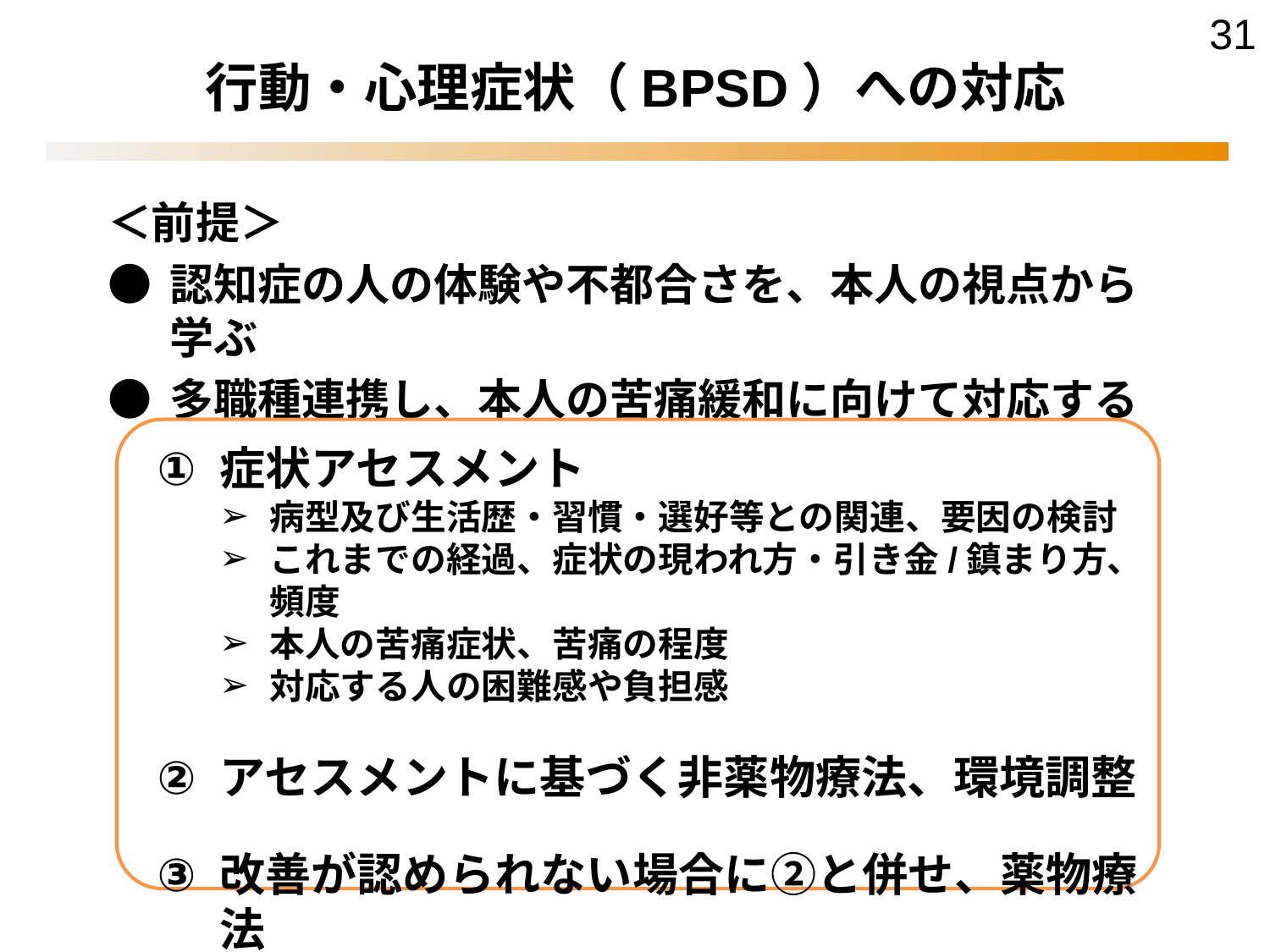

31
行動・心理症状（BPSD）への対応

＜前提＞
●	認知症の人の体験や不都合さを、本人の視点から学ぶ
●	多職種連携し、本人の苦痛緩和に向けて対応する

症状アセスメント
病型及び生活歴・習慣・選好等との関連、要因の検討
これまでの経過、症状の現われ方・引き金/鎮まり方、頻度
本人の苦痛症状、苦痛の程度
対応する人の困難感や負担感
アセスメントに基づく非薬物療法、環境調整
改善が認められない場合に②と併せ、薬物療法